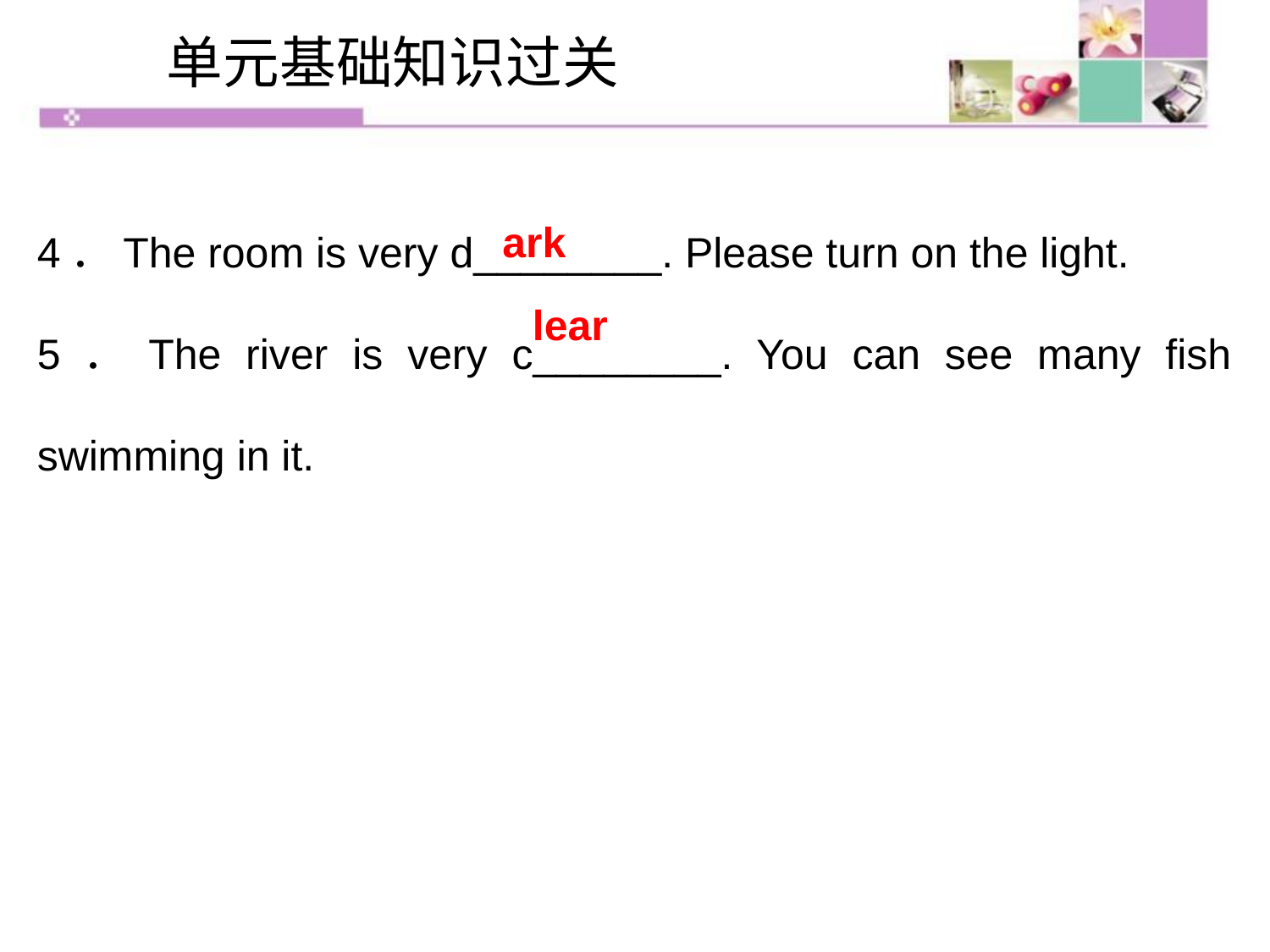

单元基础知识过关
4．The room is very d________. Please turn on the light.
5．The river is very c________. You can see many fish swimming in it.
ark
lear